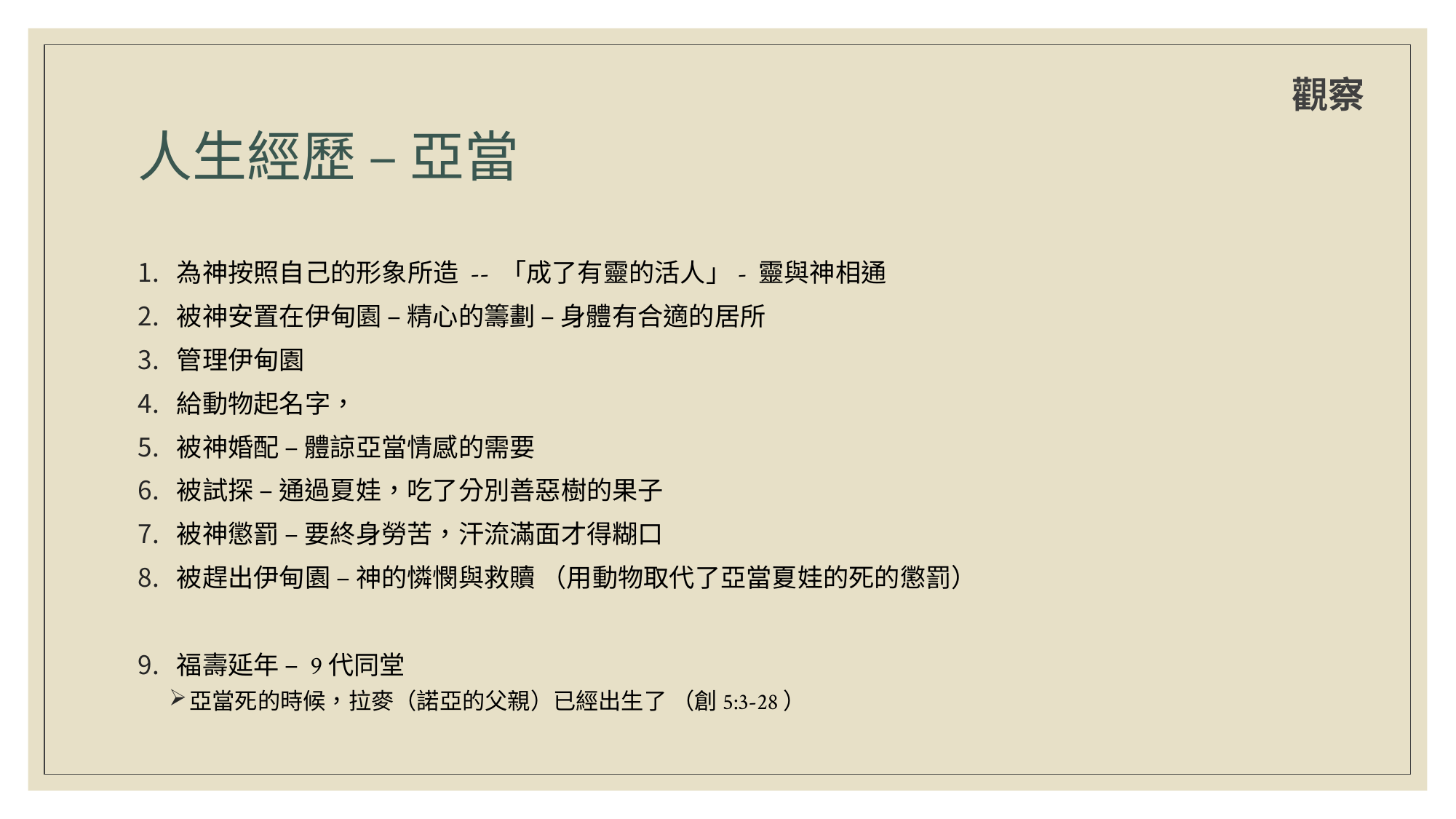

觀察
# 人生經歷 – 亞當
為神按照自己的形象所造 -- 「成了有靈的活人」- 靈與神相通
被神安置在伊甸園 – 精心的籌劃 – 身體有合適的居所
管理伊甸園
給動物起名字，
被神婚配 – 體諒亞當情感的需要
被試探 – 通過夏娃，吃了分別善惡樹的果子
被神懲罰 – 要終身勞苦，汗流滿面才得糊口
被趕出伊甸園 – 神的憐憫與救贖 （用動物取代了亞當夏娃的死的懲罰）

福壽延年 – 9代同堂
亞當死的時候，拉麥（諾亞的父親）已經出生了 （創5:3-28）